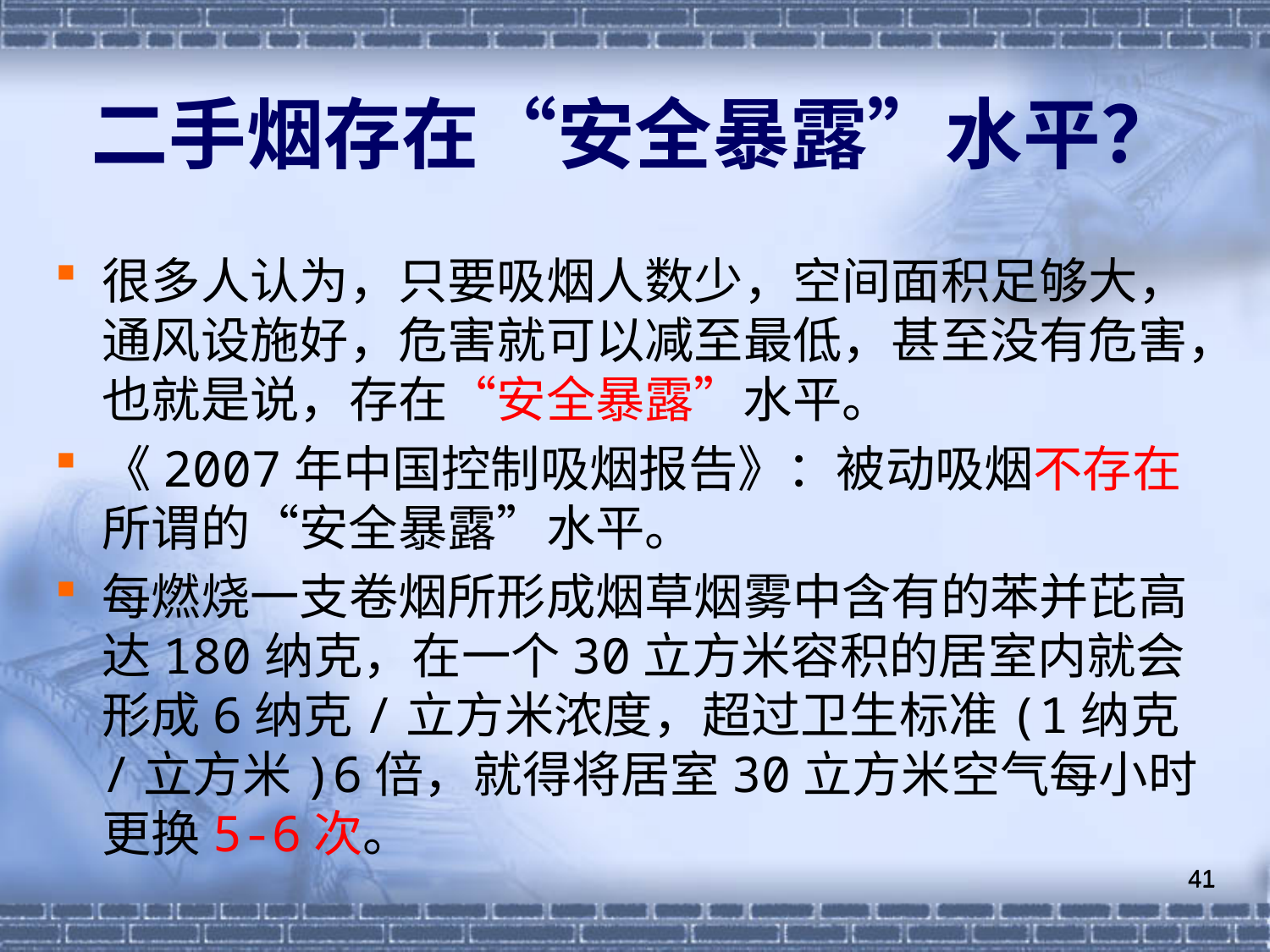

二手烟存在“安全暴露”水平？
很多人认为，只要吸烟人数少，空间面积足够大，通风设施好，危害就可以减至最低，甚至没有危害，也就是说，存在“安全暴露”水平。
《2007年中国控制吸烟报告》：被动吸烟不存在所谓的“安全暴露”水平。
每燃烧一支卷烟所形成烟草烟雾中含有的苯并芘高达180纳克，在一个30立方米容积的居室内就会形成6纳克/立方米浓度，超过卫生标准(1纳克/立方米)6倍，就得将居室30立方米空气每小时更换5-6次。

41
41